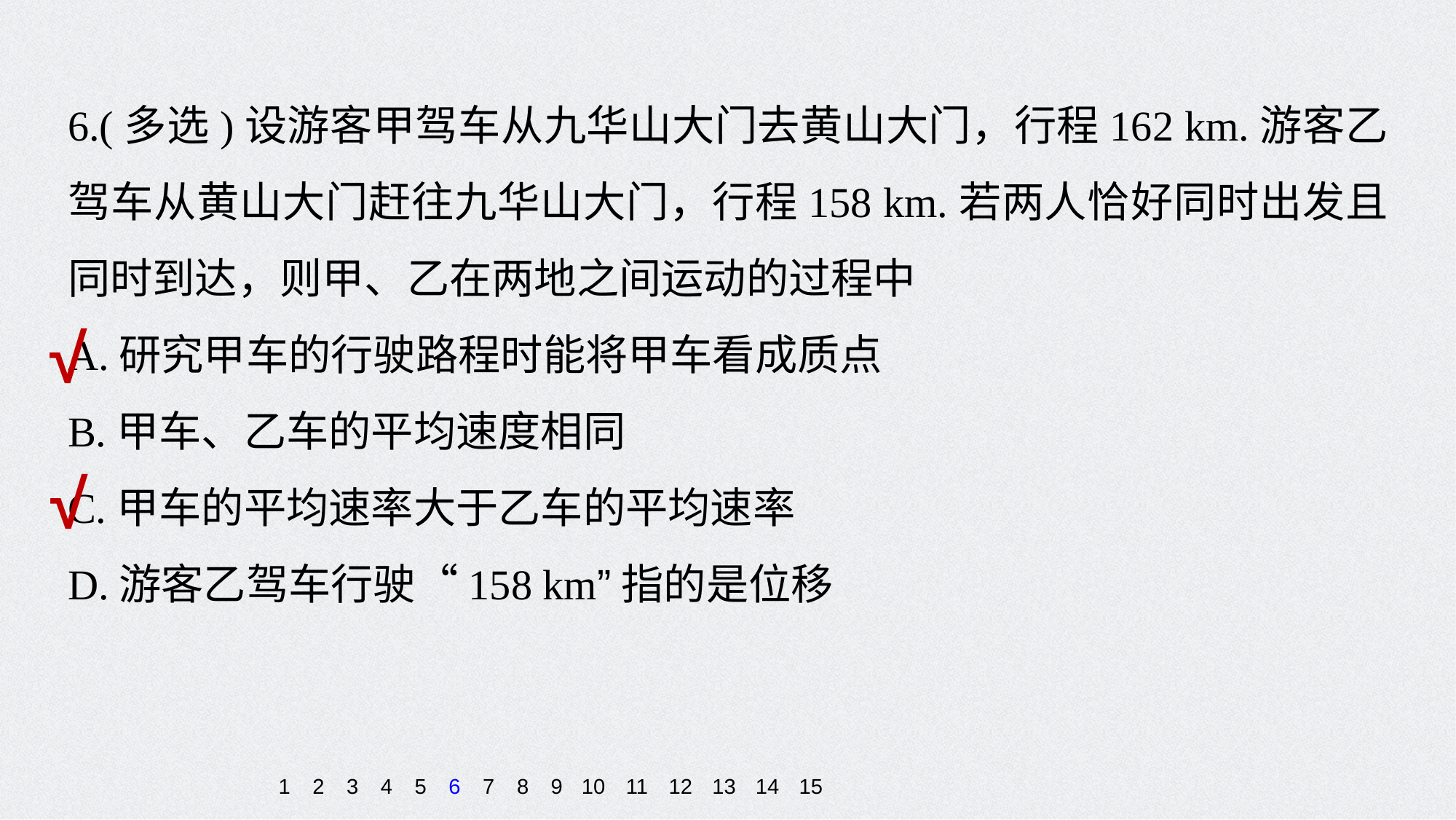

6.(多选)设游客甲驾车从九华山大门去黄山大门，行程162 km.游客乙驾车从黄山大门赶往九华山大门，行程158 km.若两人恰好同时出发且同时到达，则甲、乙在两地之间运动的过程中
A.研究甲车的行驶路程时能将甲车看成质点
B.甲车、乙车的平均速度相同
C.甲车的平均速率大于乙车的平均速率
D.游客乙驾车行驶“158 km”指的是位移
√
√
1
2
3
4
5
6
7
8
9
10
11
12
13
14
15